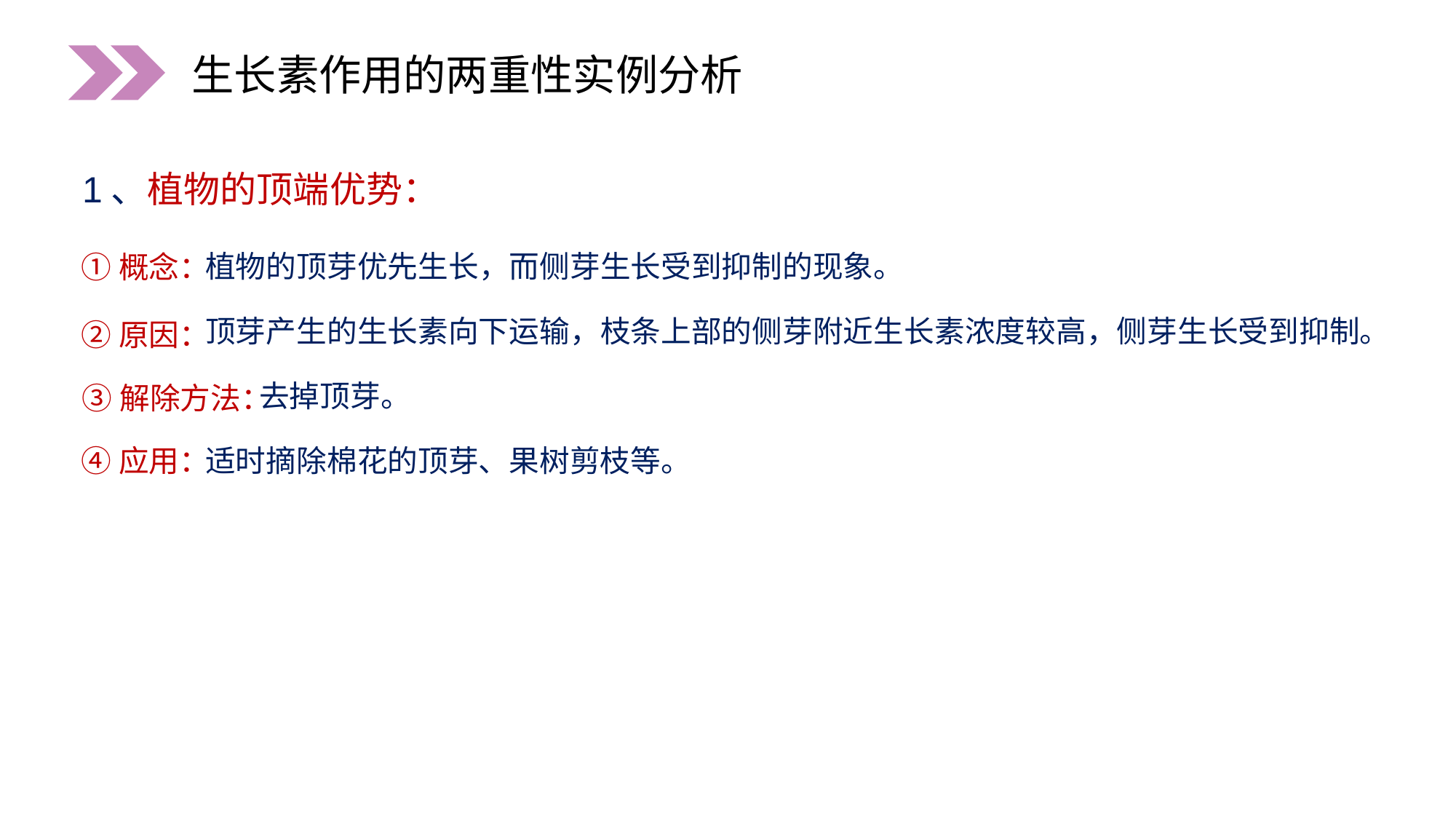

生长素作用的两重性实例分析
1、植物的顶端优势：
植物的顶芽优先生长，而侧芽生长受到抑制的现象。
①概念：
顶芽产生的生长素向下运输，枝条上部的侧芽附近生长素浓度较高，侧芽生长受到抑制。
②原因：
去掉顶芽。
③解除方法：
④应用：
适时摘除棉花的顶芽、果树剪枝等。